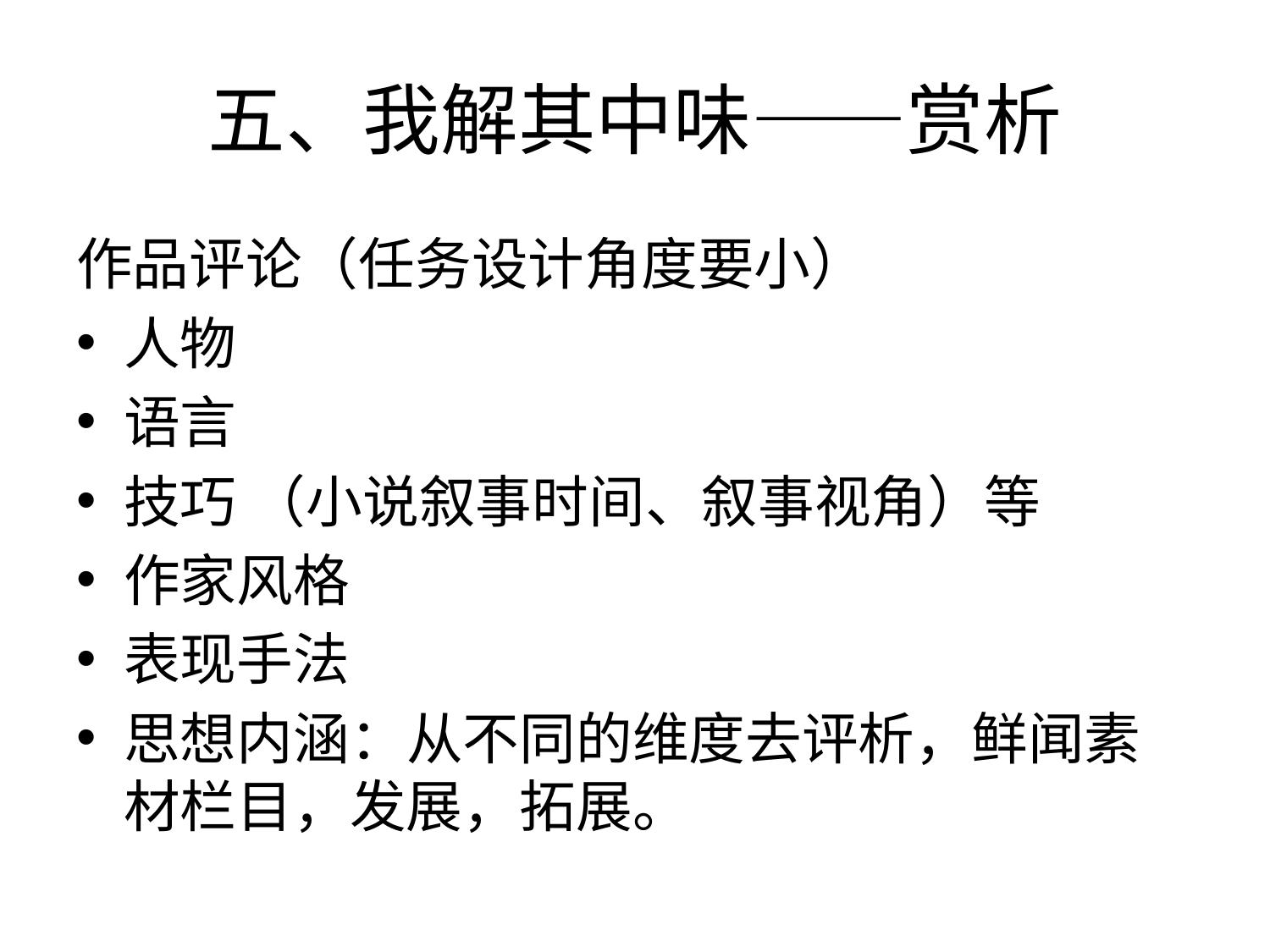

# 五、我解其中味——赏析
作品评论（任务设计角度要小）
人物
语言
技巧 （小说叙事时间、叙事视角）等
作家风格
表现手法
思想内涵：从不同的维度去评析，鲜闻素材栏目，发展，拓展。